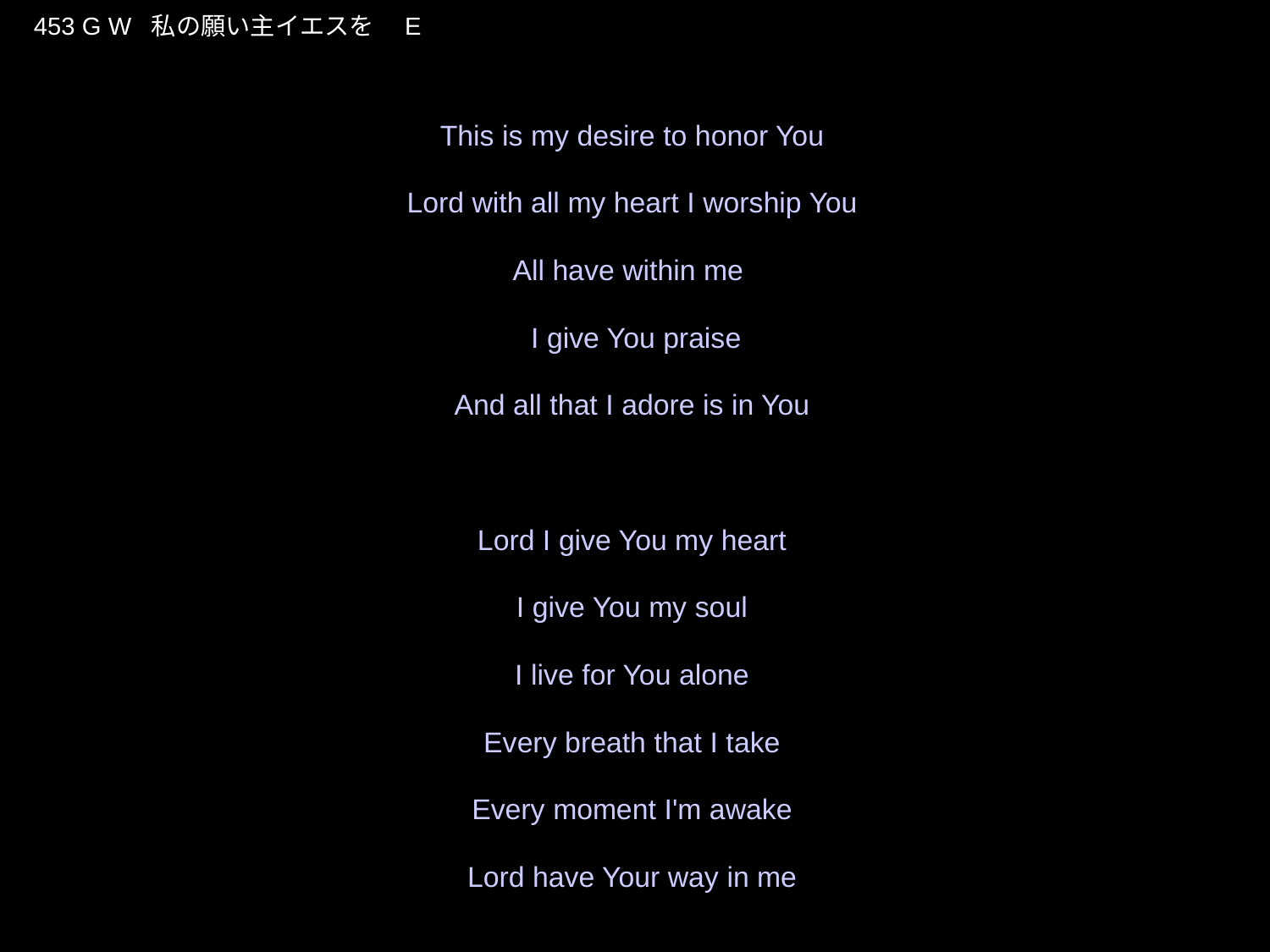

わたしのねがいしゅいえすを
★W
453 G W  私の願い主イエスを　E
★４
This is my desire to honor You
Lord with all my heart I worship You
All have within me
 I give You praise
And all that I adore is in You

Lord I give You my heart
I give You my soul
I live for You alone
Every breath that I take
Every moment I'm awake
Lord have Your way in me